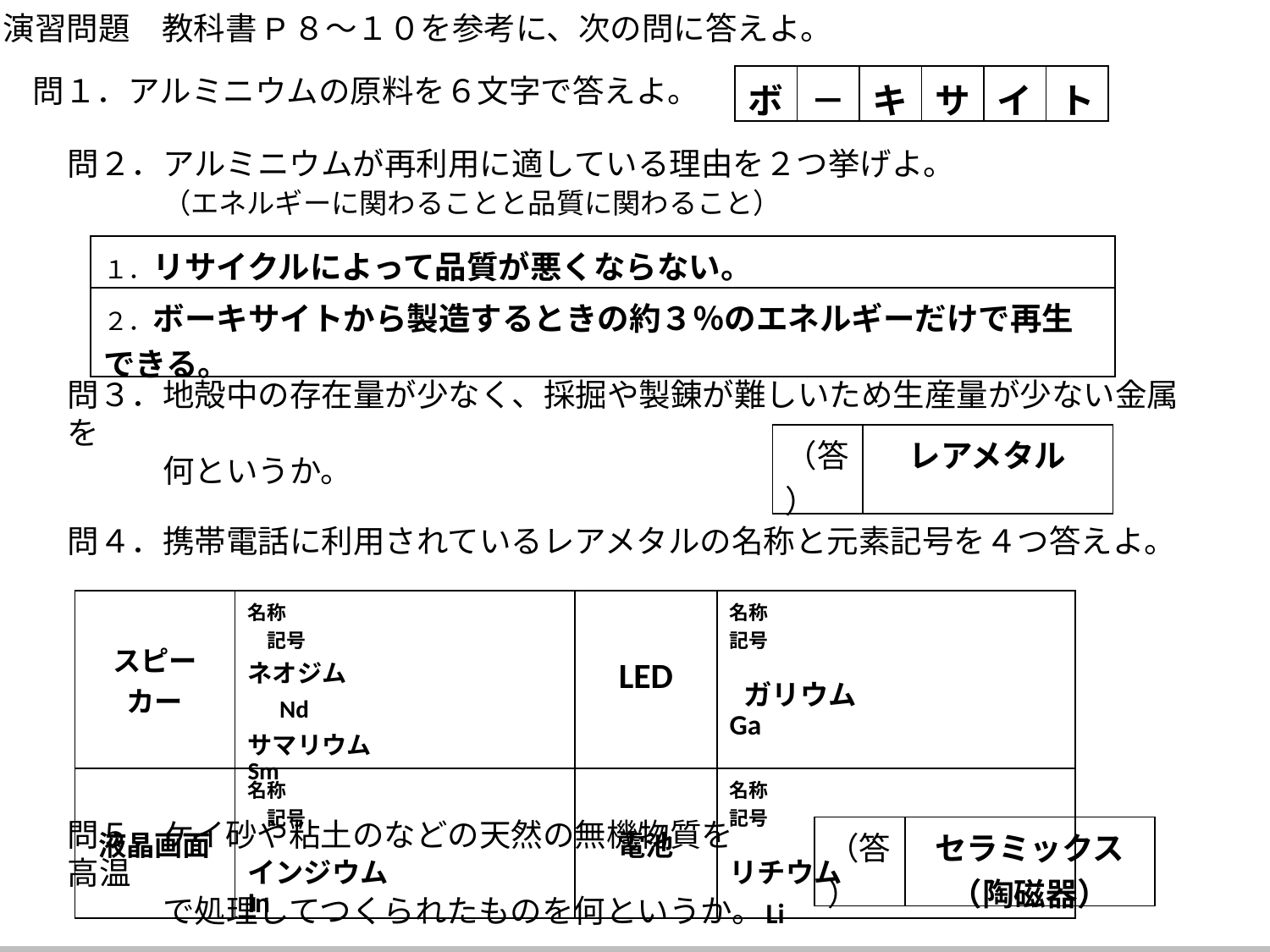

演習問題　教科書P８～１０を参考に、次の問に答えよ。
問１．アルミニウムの原料を６文字で答えよ。
| ボ | － | キ | サ | イ | ト |
| --- | --- | --- | --- | --- | --- |
問２．アルミニウムが再利用に適している理由を２つ挙げよ。
　　　（エネルギーに関わることと品質に関わること）
| １．リサイクルによって品質が悪くならない。 |
| --- |
| ２．ボーキサイトから製造するときの約３％のエネルギーだけで再生できる。 |
問３．地殻中の存在量が少なく、採掘や製錬が難しいため生産量が少ない金属を
　　　何というか。
| （答） | レアメタル |
| --- | --- |
問４．携帯電話に利用されているレアメタルの名称と元素記号を４つ答えよ。
| スピーカー | 名称　　　　　　　　　　　　　　　記号 ネオジム　　　　　　　　　Nd サマリウム　　　　　　　 Sm | LED | 名称　　　　　　　　　　　　　　　記号 ガリウム　　　　　　　Ga |
| --- | --- | --- | --- |
| 液晶画面 | 名称　　　　　　　　　　　　　　　記号 インジウム　　　　　　In | 電池 | 名称　　　　　　　　　　　　　　　記号 リチウム　　　　　　　　Li |
問５．ケイ砂や粘土のなどの天然の無機物質を高温
　　　で処理してつくられたものを何というか。
| （答） | セラミックス （陶磁器） |
| --- | --- |